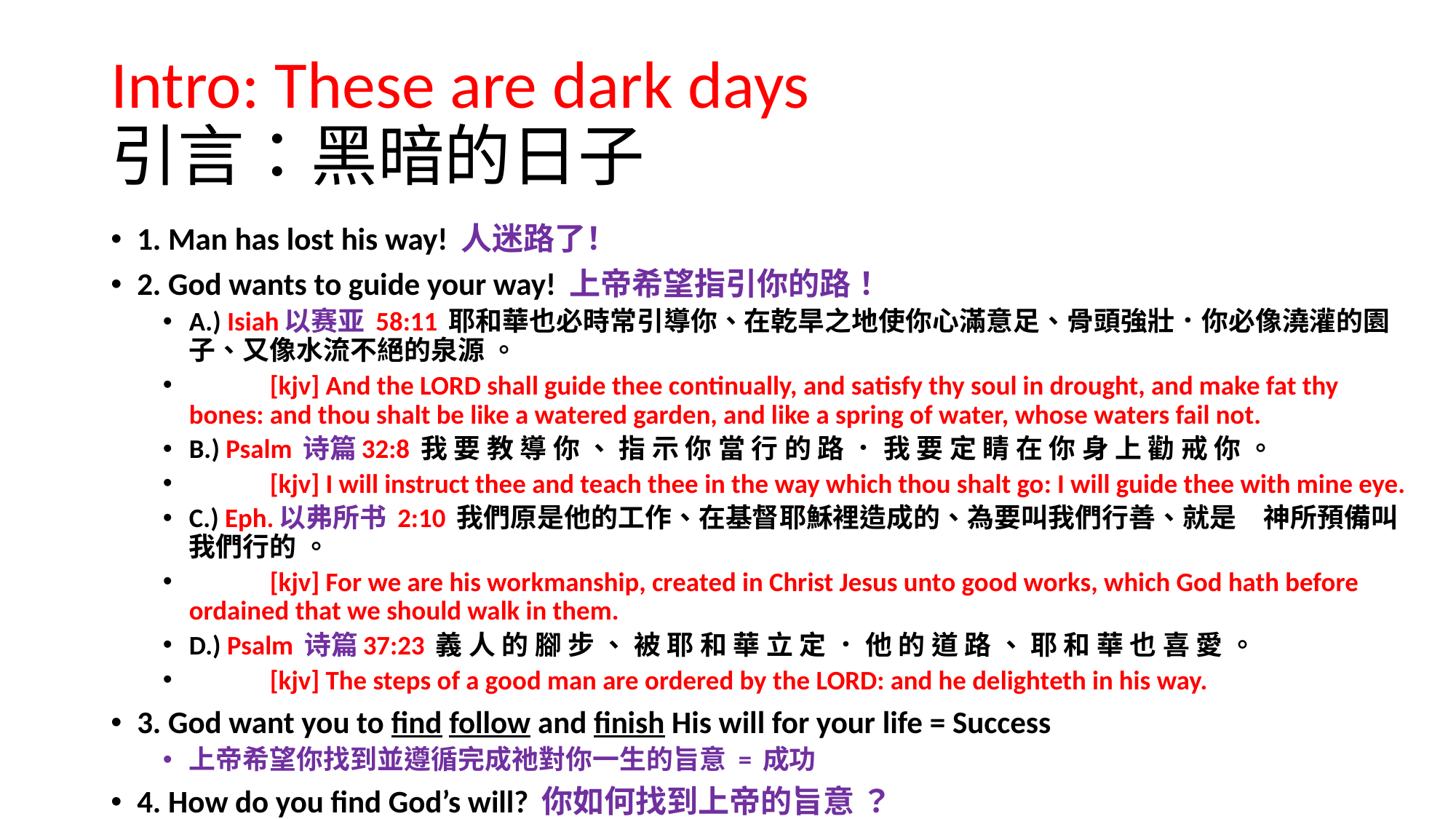

# Intro: These are dark days 引言：黑暗的日子
1. Man has lost his way! 人迷路了！
2. God wants to guide your way! 上帝希望指引你的路！
A.) Isiah以赛亚 58:11 耶和華也必時常引導你、在乾旱之地使你心滿意足、骨頭強壯．你必像澆灌的園子、又像水流不絕的泉源 。
   	[kjv] And the LORD shall guide thee continually, and satisfy thy soul in drought, and make fat thy bones: and thou shalt be like a watered garden, and like a spring of water, whose waters fail not.
B.) Psalm 诗篇32:8 我 要 教 導 你 、 指 示 你 當 行 的 路 ． 我 要 定 睛 在 你 身 上 勸 戒 你 。
   	[kjv] I will instruct thee and teach thee in the way which thou shalt go: I will guide thee with mine eye.
C.) Eph.以弗所书 2:10 我們原是他的工作、在基督耶穌裡造成的、為要叫我們行善、就是　神所預備叫我們行的 。
   	[kjv] For we are his workmanship, created in Christ Jesus unto good works, which God hath before ordained that we should walk in them.
D.) Psalm 诗篇37:23 義 人 的 腳 步 、 被 耶 和 華 立 定 ． 他 的 道 路 、 耶 和 華 也 喜 愛 。
   	[kjv] The steps of a good man are ordered by the LORD: and he delighteth in his way.
3. God want you to find follow and finish His will for your life = Success
上帝希望你找到並遵循完成祂對你一生的旨意 = 成功
4. How do you find God’s will? 你如何找到上帝的旨意 ？